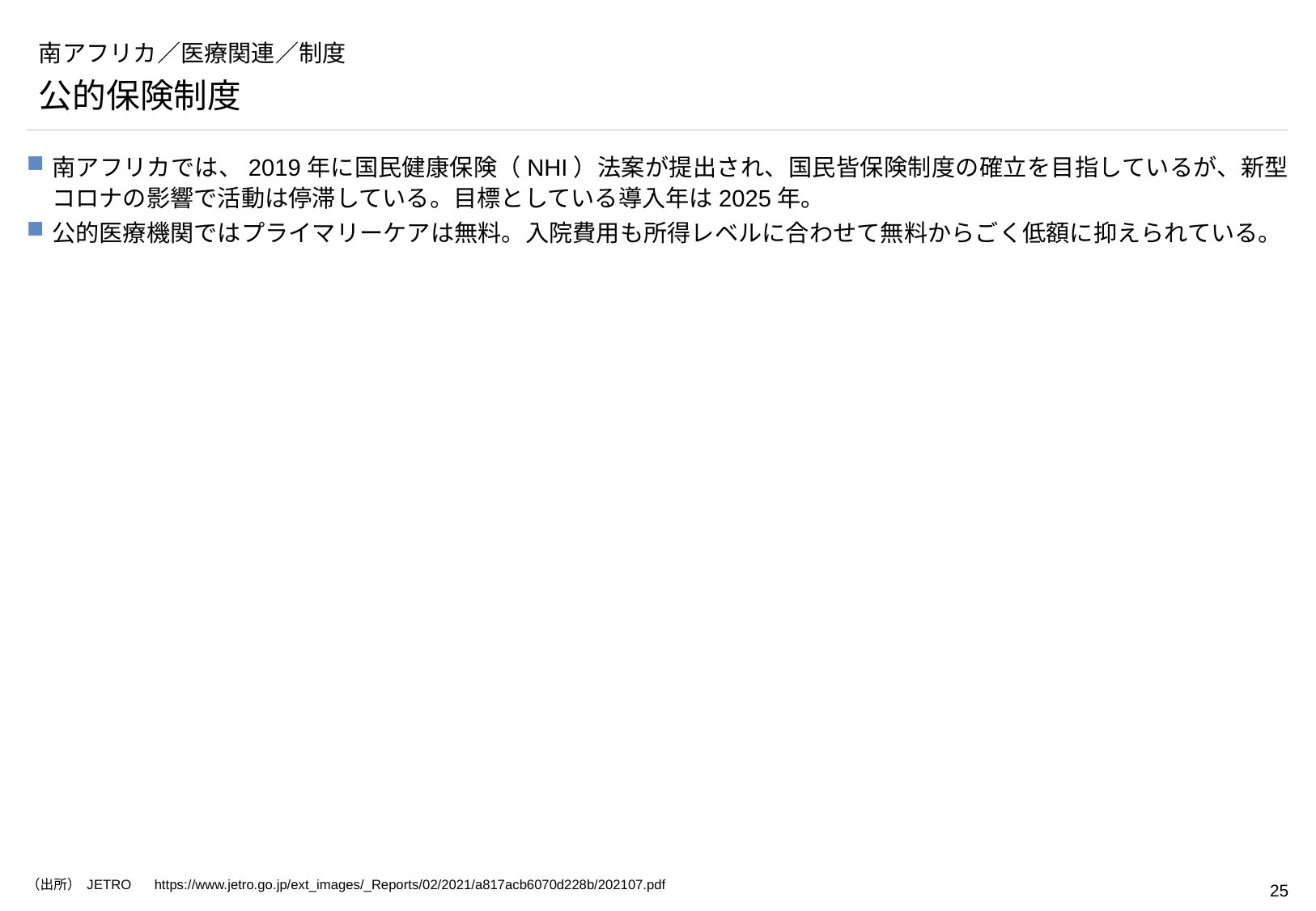

# 南アフリカ／医療関連／制度
公的保険制度
南アフリカでは、2019年に国民健康保険（NHI）法案が提出され、国民皆保険制度の確立を目指しているが、新型コロナの影響で活動は停滞している。目標としている導入年は2025年。
公的医療機関ではプライマリーケアは無料。入院費用も所得レベルに合わせて無料からごく低額に抑えられている。

（出所） JETRO　 https://www.jetro.go.jp/ext_images/_Reports/02/2021/a817acb6070d228b/202107.pdf